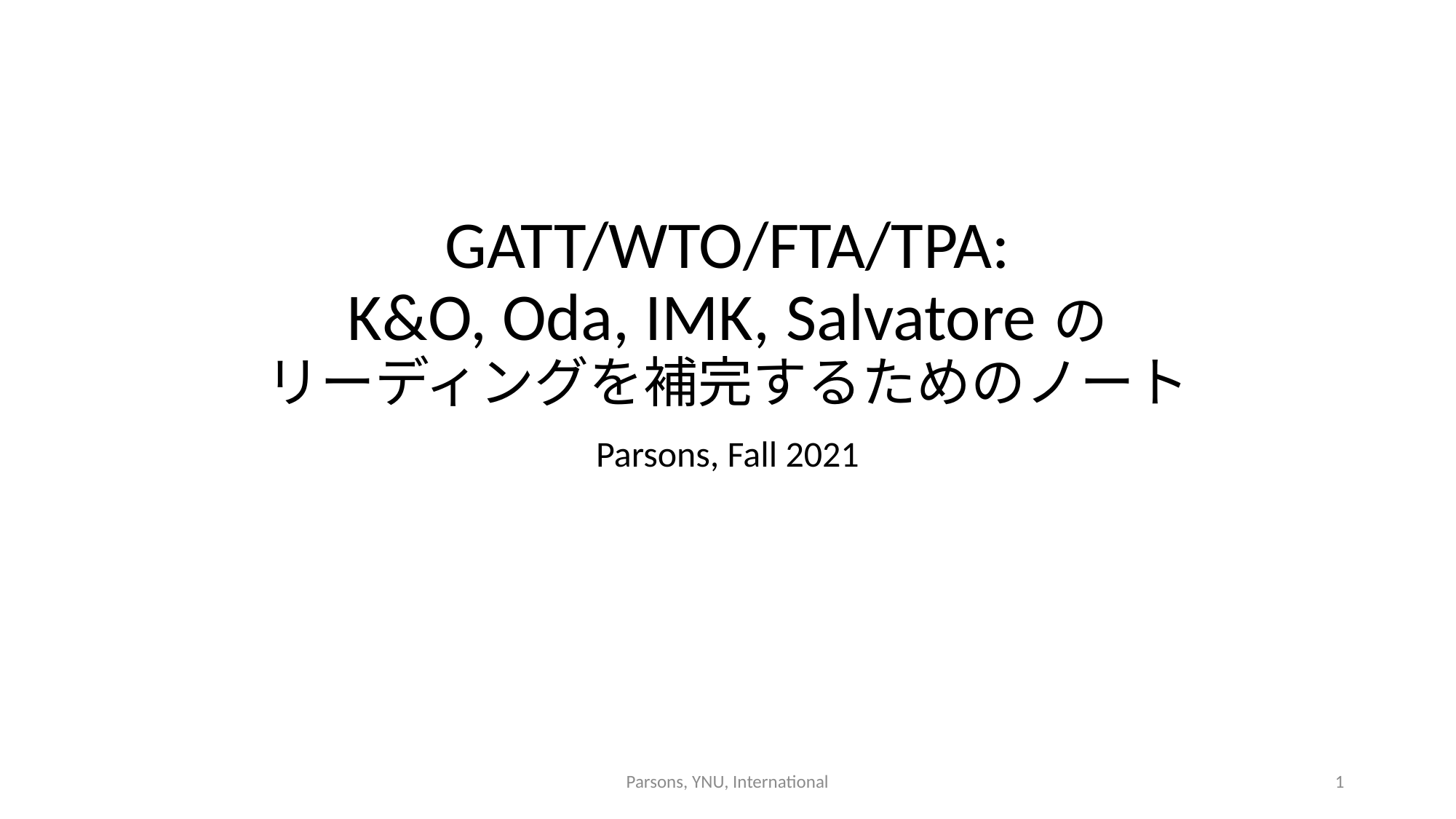

# GATT/WTO/FTA/TPA: K&O, Oda, IMK, Salvatoreの リーディングを補完するためのノート
Parsons, Fall 2021
Parsons, YNU, International
1